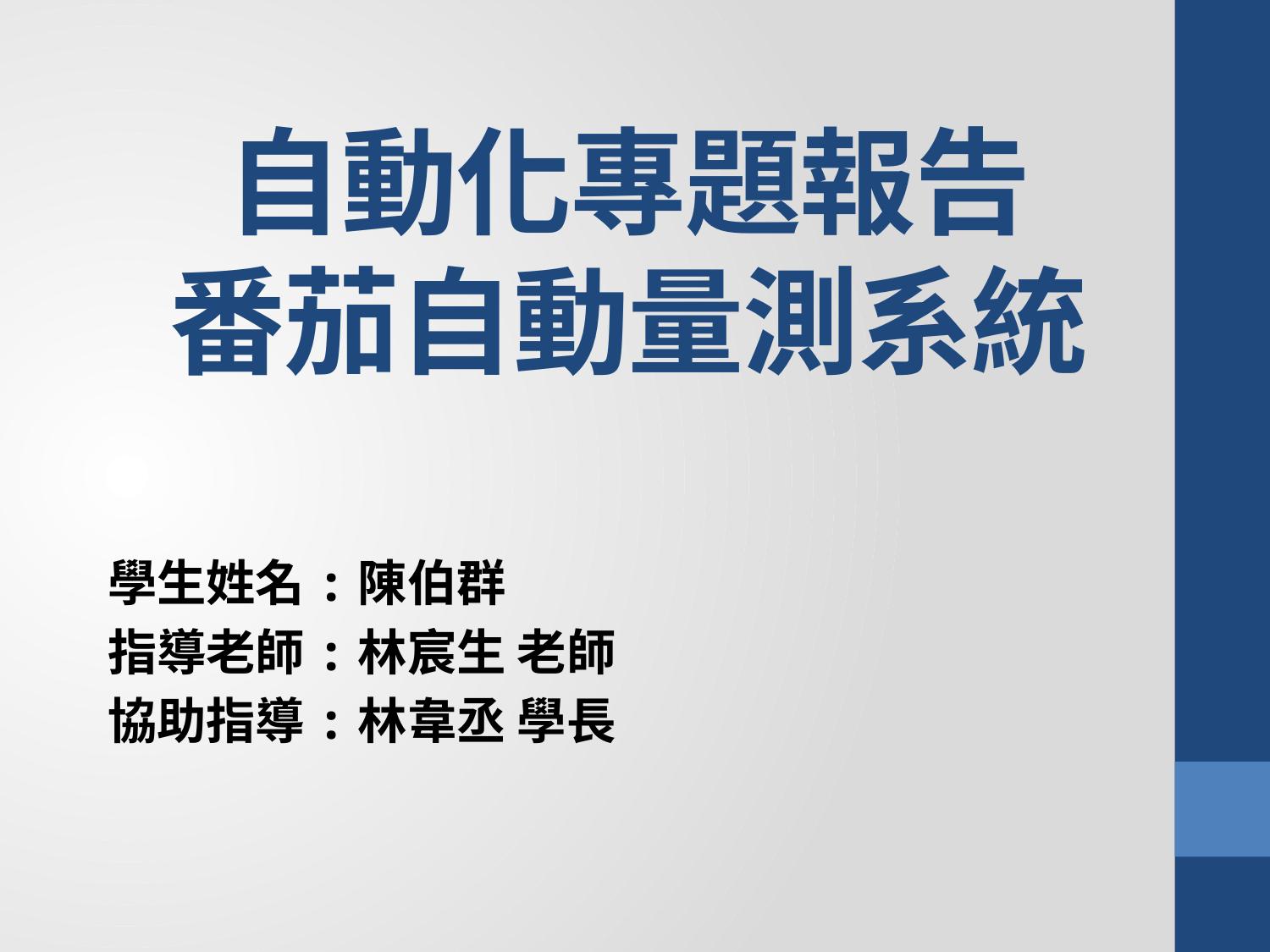

# 自動化專題報告 番茄自動量測系統
學生姓名:陳伯群
指導老師:林宸生 老師
協助指導:林韋丞 學長